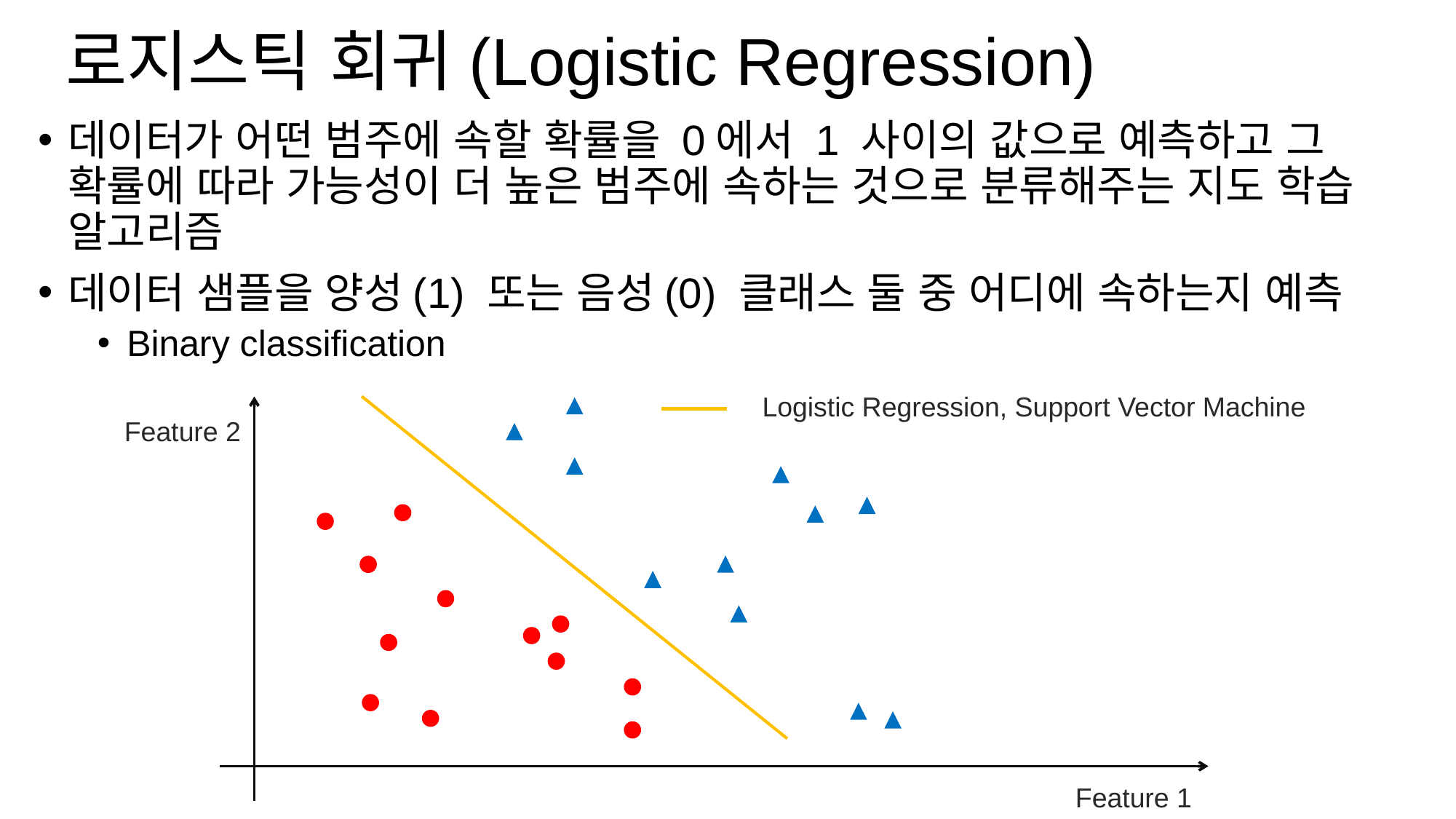

# 로지스틱 회귀(Logistic Regression)
데이터가 어떤 범주에 속할 확률을 0에서 1 사이의 값으로 예측하고 그 확률에 따라 가능성이 더 높은 범주에 속하는 것으로 분류해주는 지도 학습 알고리즘
데이터 샘플을 양성(1) 또는 음성(0) 클래스 둘 중 어디에 속하는지 예측
Binary classification
Logistic Regression, Support Vector Machine

Feature 2

Feature 1